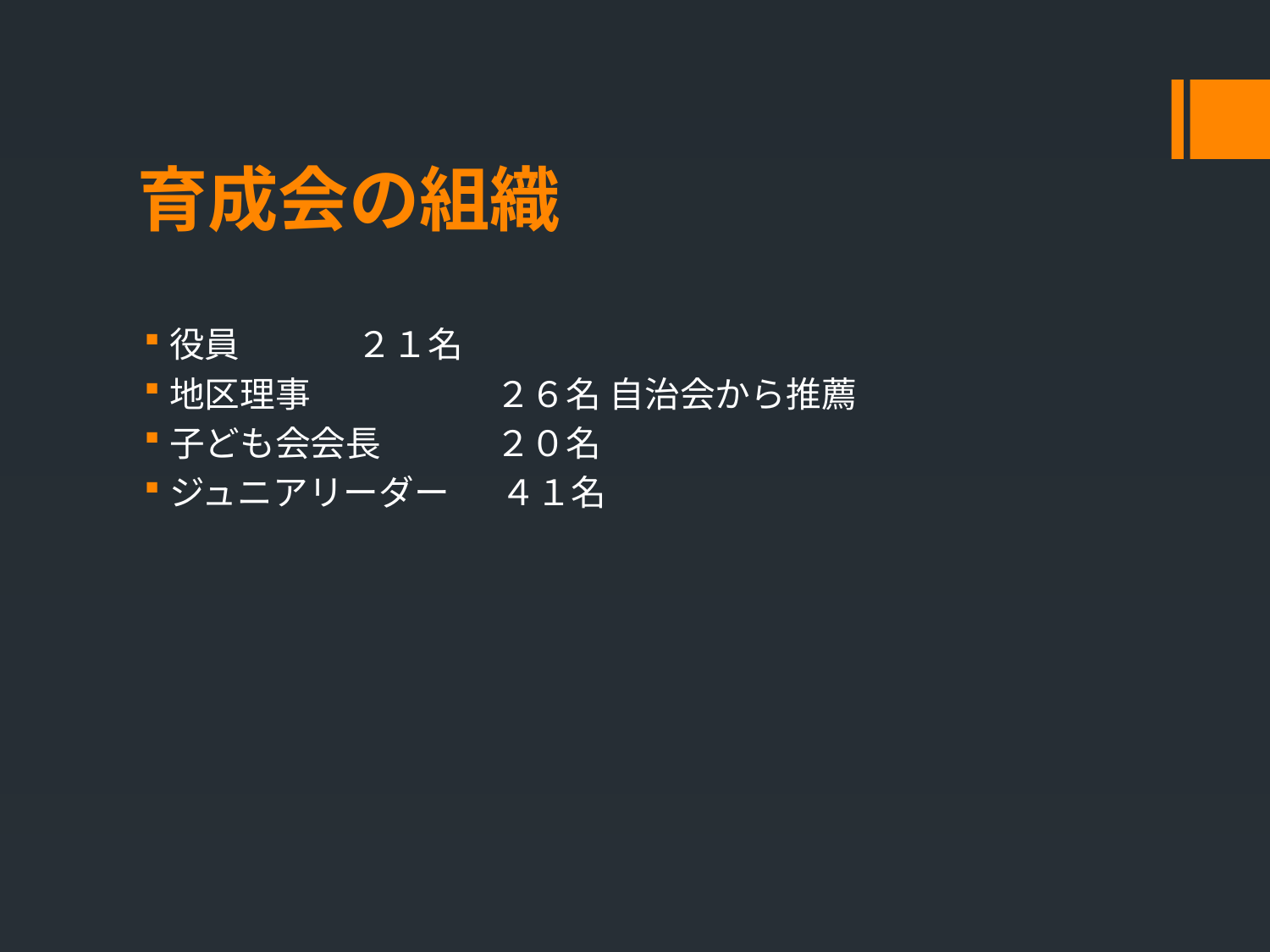

# 育成会の組織
役員               ２１名
地区理事　　　　　 ２６名 自治会から推薦
子ども会会長　　　 ２０名
ジュニアリーダー　  ４１名